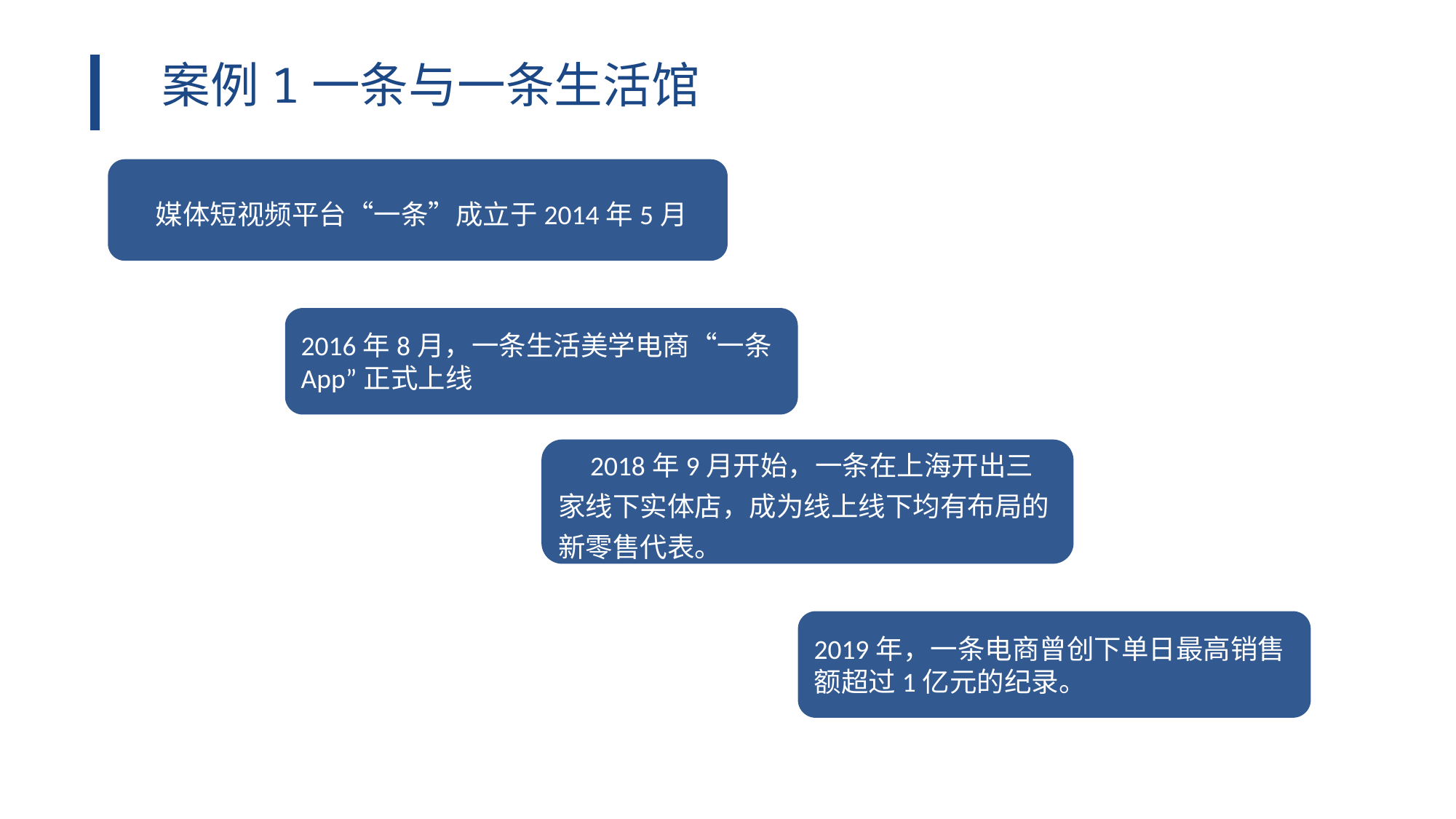

案例1一条与一条生活馆
媒体短视频平台“一条”成立于2014年5月
2016年8月，一条生活美学电商“一条App”正式上线
输入你的标题
2018年9月开始，一条在上海开出三家线下实体店，成为线上线下均有布局的新零售代表。
输入你的标题
2019年，一条电商曾创下单日最高销售额超过1亿元的纪录。